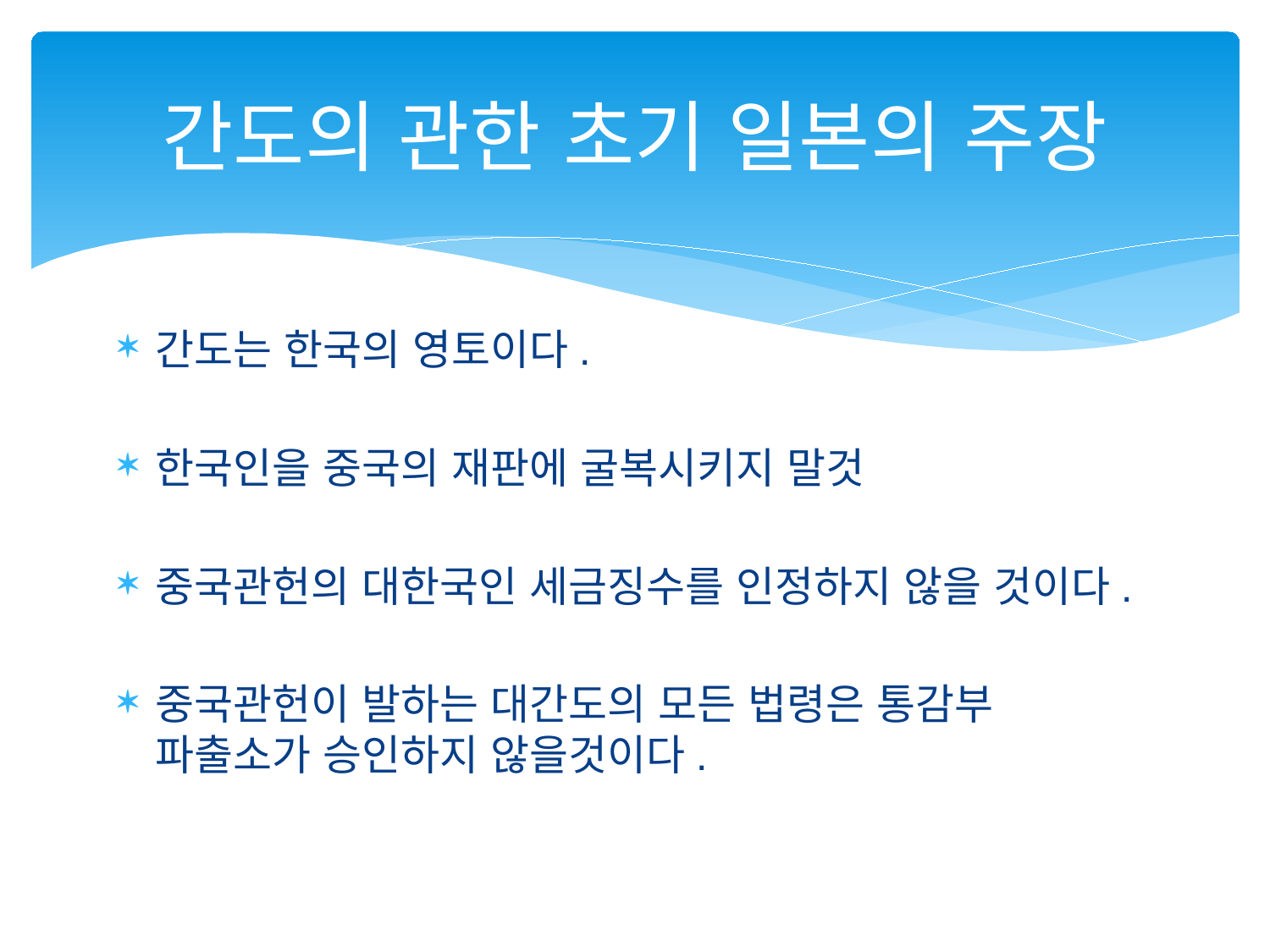

# 간도의 관한 초기 일본의 주장
간도는 한국의 영토이다.

한국인을 중국의 재판에 굴복시키지 말것

중국관헌의 대한국인 세금징수를 인정하지 않을 것이다.

중국관헌이 발하는 대간도의 모든 법령은 통감부 파출소가 승인하지 않을것이다.